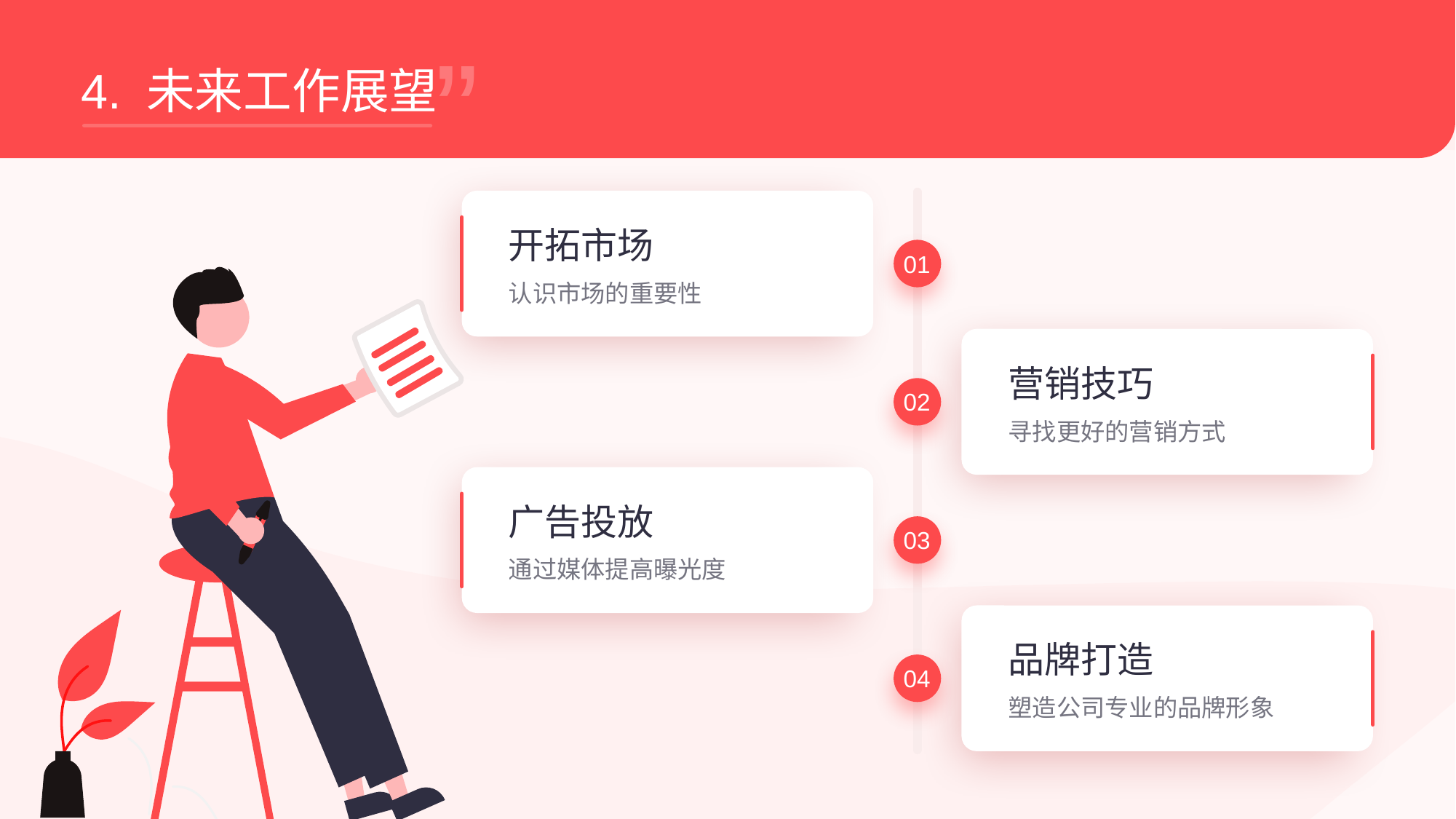

”
4. 未来工作展望

开拓市场

01
认识市场的重要性

营销技巧

02
寻找更好的营销方式

广告投放

03
通过媒体提高曝光度

品牌打造

04
塑造公司专业的品牌形象